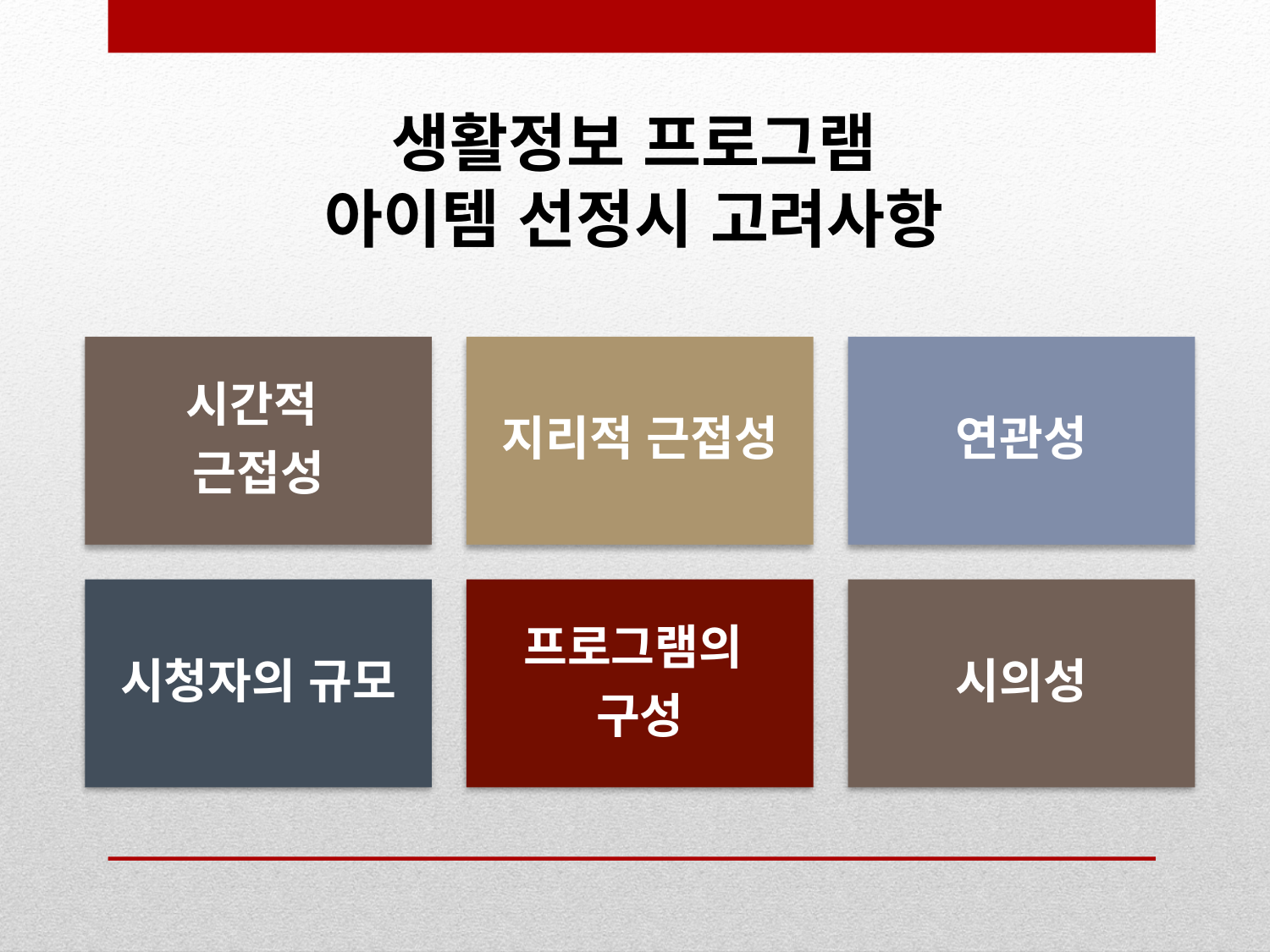

생활정보 프로그램
아이템 선정시 고려사항

시간적
근접성
지리적 근접성
연관성
시청자의 규모
프로그램의
구성
시의성